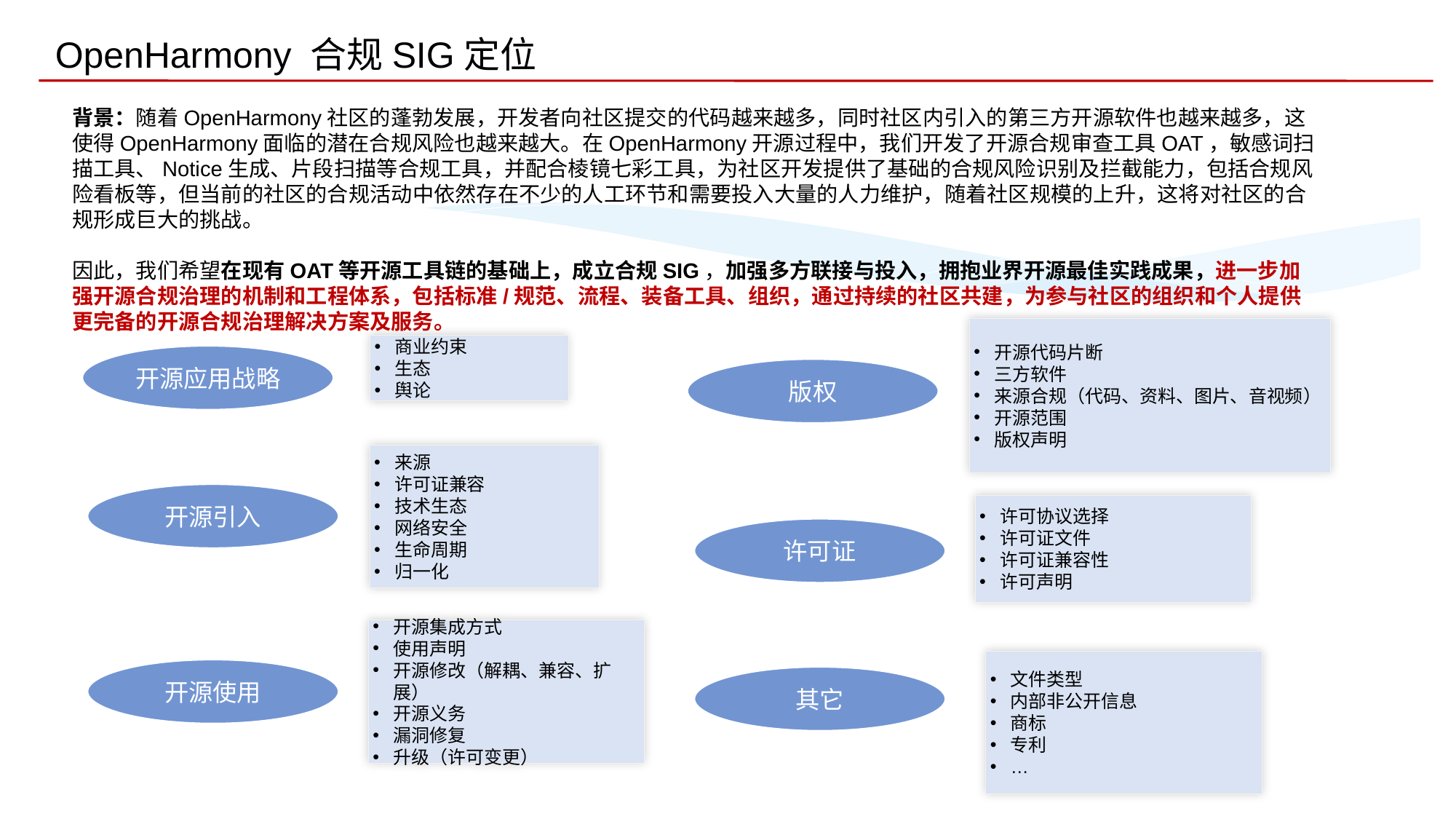

OpenHarmony 合规SIG定位

背景：随着OpenHarmony社区的蓬勃发展，开发者向社区提交的代码越来越多，同时社区内引入的第三方开源软件也越来越多，这使得OpenHarmony面临的潜在合规风险也越来越大。在OpenHarmony开源过程中，我们开发了开源合规审查工具OAT，敏感词扫描工具、Notice生成、片段扫描等合规工具，并配合棱镜七彩工具，为社区开发提供了基础的合规风险识别及拦截能力，包括合规风险看板等，但当前的社区的合规活动中依然存在不少的人工环节和需要投入大量的人力维护，随着社区规模的上升，这将对社区的合规形成巨大的挑战。

因此，我们希望在现有OAT等开源工具链的基础上，成立合规SIG，加强多方联接与投入，拥抱业界开源最佳实践成果，进一步加强开源合规治理的机制和工程体系，包括标准/规范、流程、装备工具、组织，通过持续的社区共建，为参与社区的组织和个人提供更完备的开源合规治理解决方案及服务。
开源代码片断
三方软件
来源合规（代码、资料、图片、音视频）
开源范围
版权声明
商业约束
生态
舆论
开源应用战略
版权
来源
许可证兼容
技术生态
网络安全
生命周期
归一化
开源引入
许可协议选择
许可证文件
许可证兼容性
许可声明
许可证
开源集成方式
使用声明
开源修改（解耦、兼容、扩展）
开源义务
漏洞修复
升级（许可变更）
文件类型
内部非公开信息
商标
专利
…
开源使用
其它